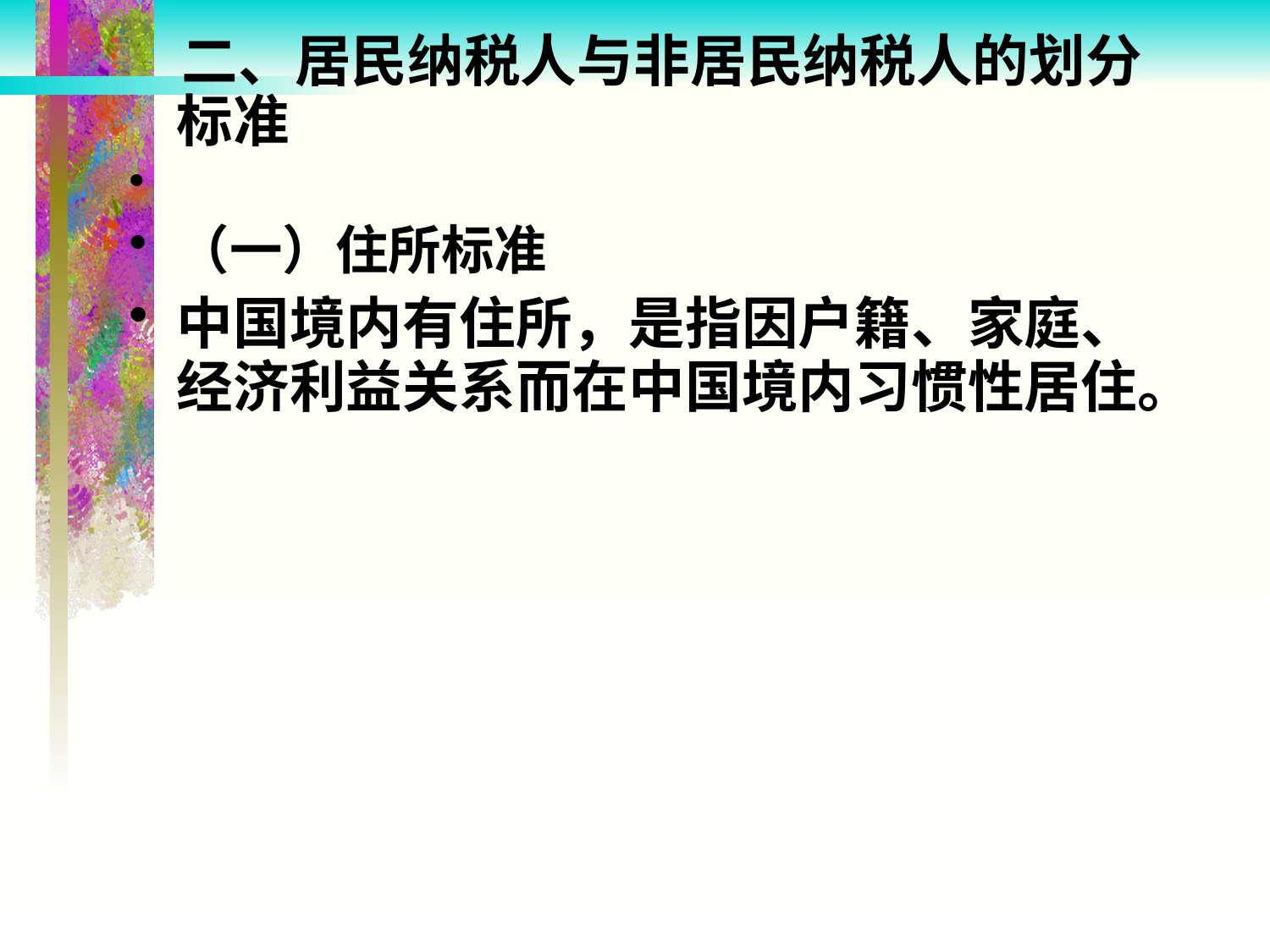

二、居民纳税人与非居民纳税人的划分标准

（一）住所标准
中国境内有住所，是指因户籍、家庭、经济利益关系而在中国境内习惯性居住。